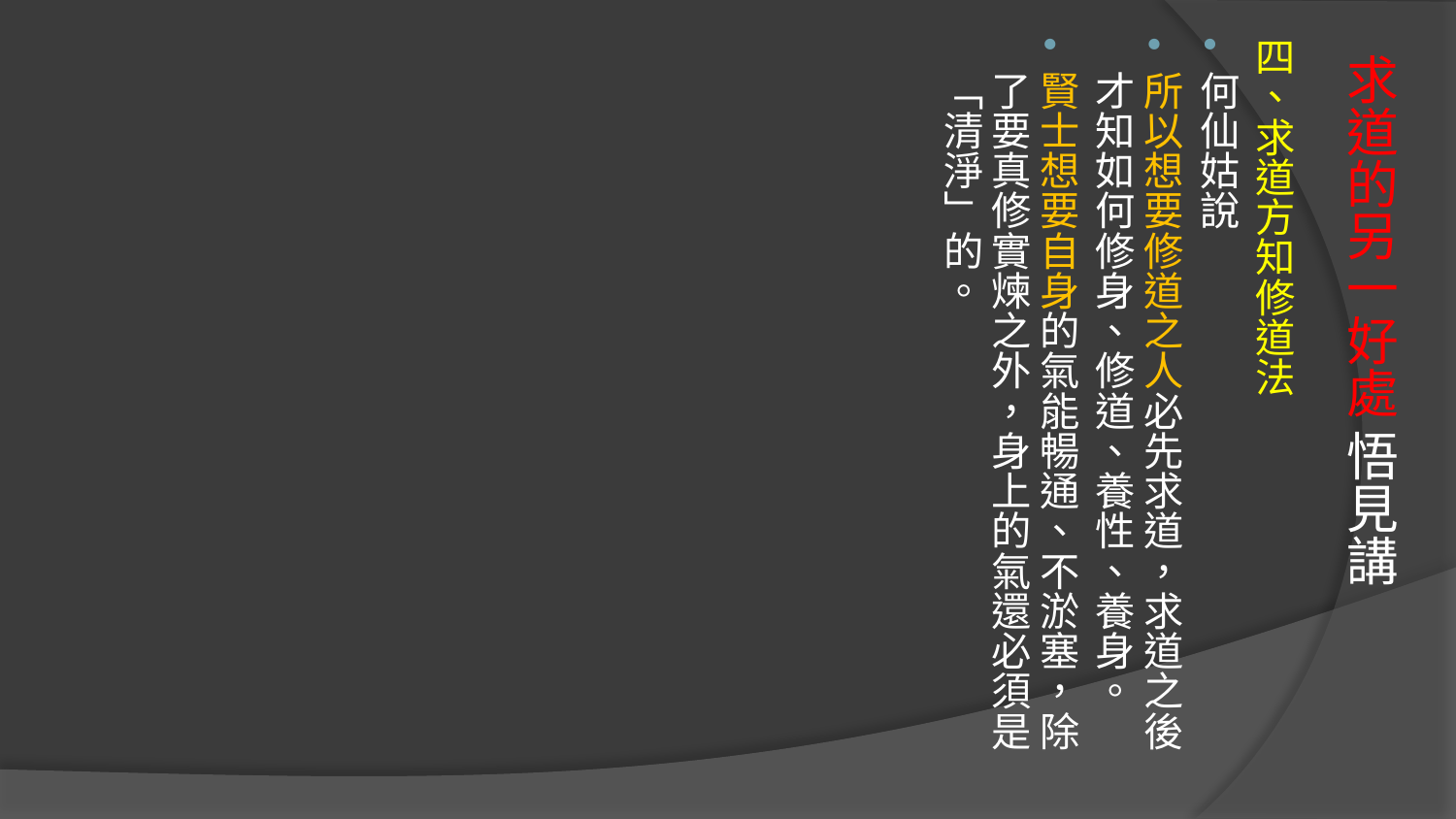

四、求道方知修道法
何仙姑說
所以想要修道之人必先求道，求道之後才知如何修身、修道、養性、養身。
賢士想要自身的氣能暢通、不淤塞，除了要真修實煉之外，身上的氣還必須是「清淨」的。

# 求道的另一好處 悟見講